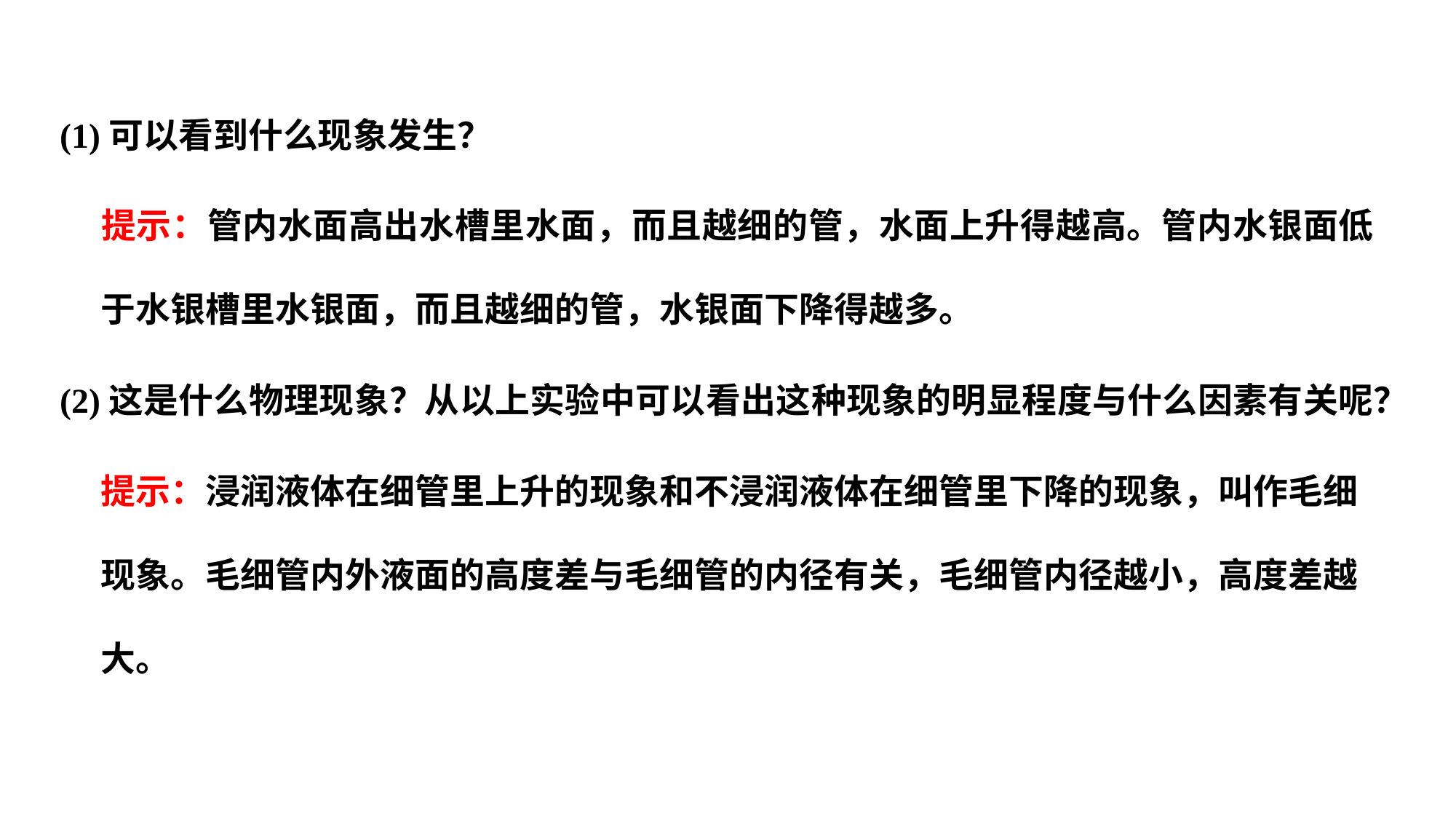

(1)可以看到什么现象发生？
	提示：管内水面高出水槽里水面，而且越细的管，水面上升得越高。管内水银面低于水银槽里水银面，而且越细的管，水银面下降得越多。
(2)这是什么物理现象？从以上实验中可以看出这种现象的明显程度与什么因素有关呢？
	提示：浸润液体在细管里上升的现象和不浸润液体在细管里下降的现象，叫作毛细现象。毛细管内外液面的高度差与毛细管的内径有关，毛细管内径越小，高度差越大。